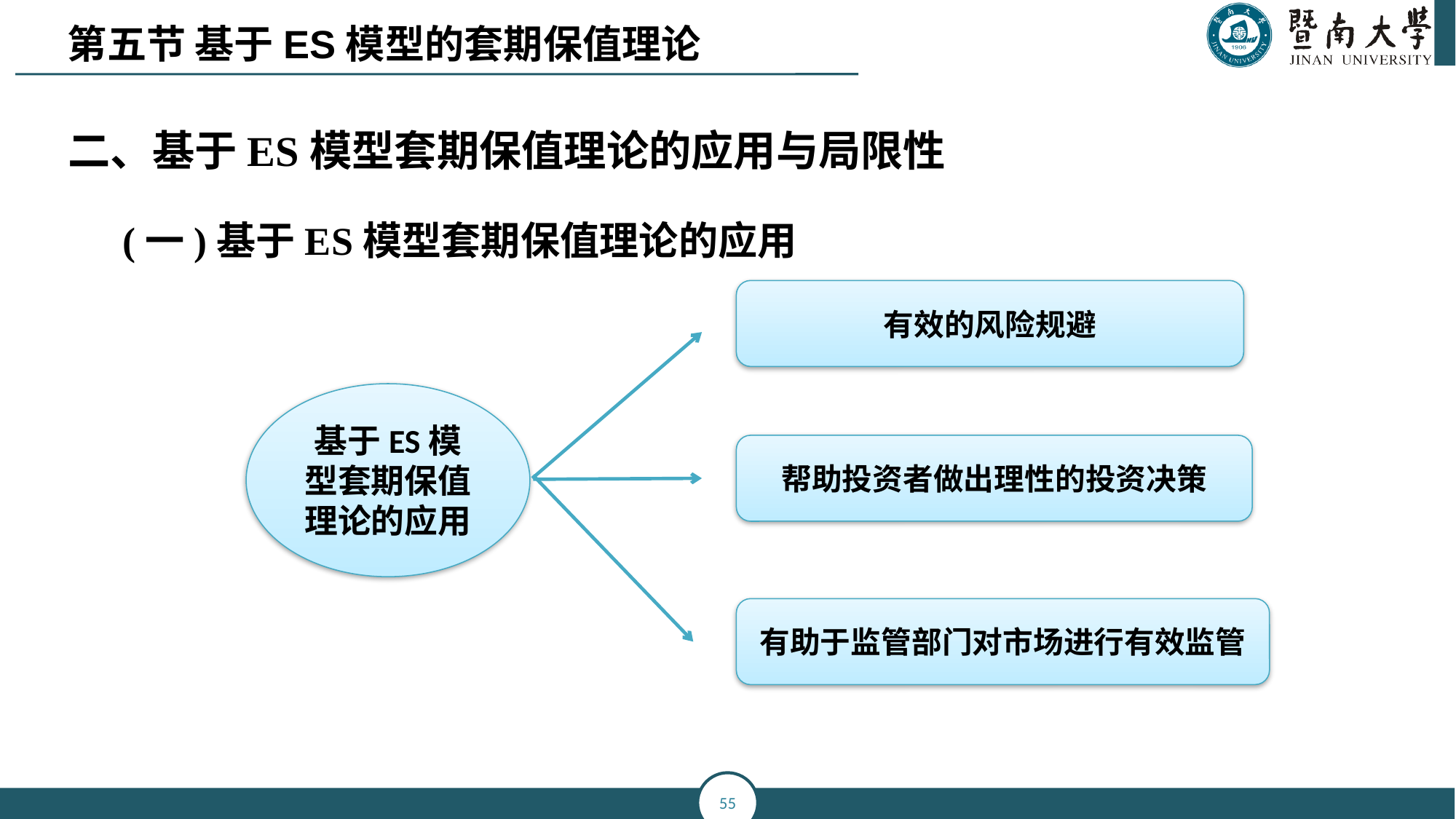

第五节 基于ES模型的套期保值理论
二、基于ES模型套期保值理论的应用与局限性
(一)基于ES模型套期保值理论的应用

有效的风险规避
基于ES模型套期保值理论的应用
帮助投资者做出理性的投资决策
有助于监管部门对市场进行有效监管